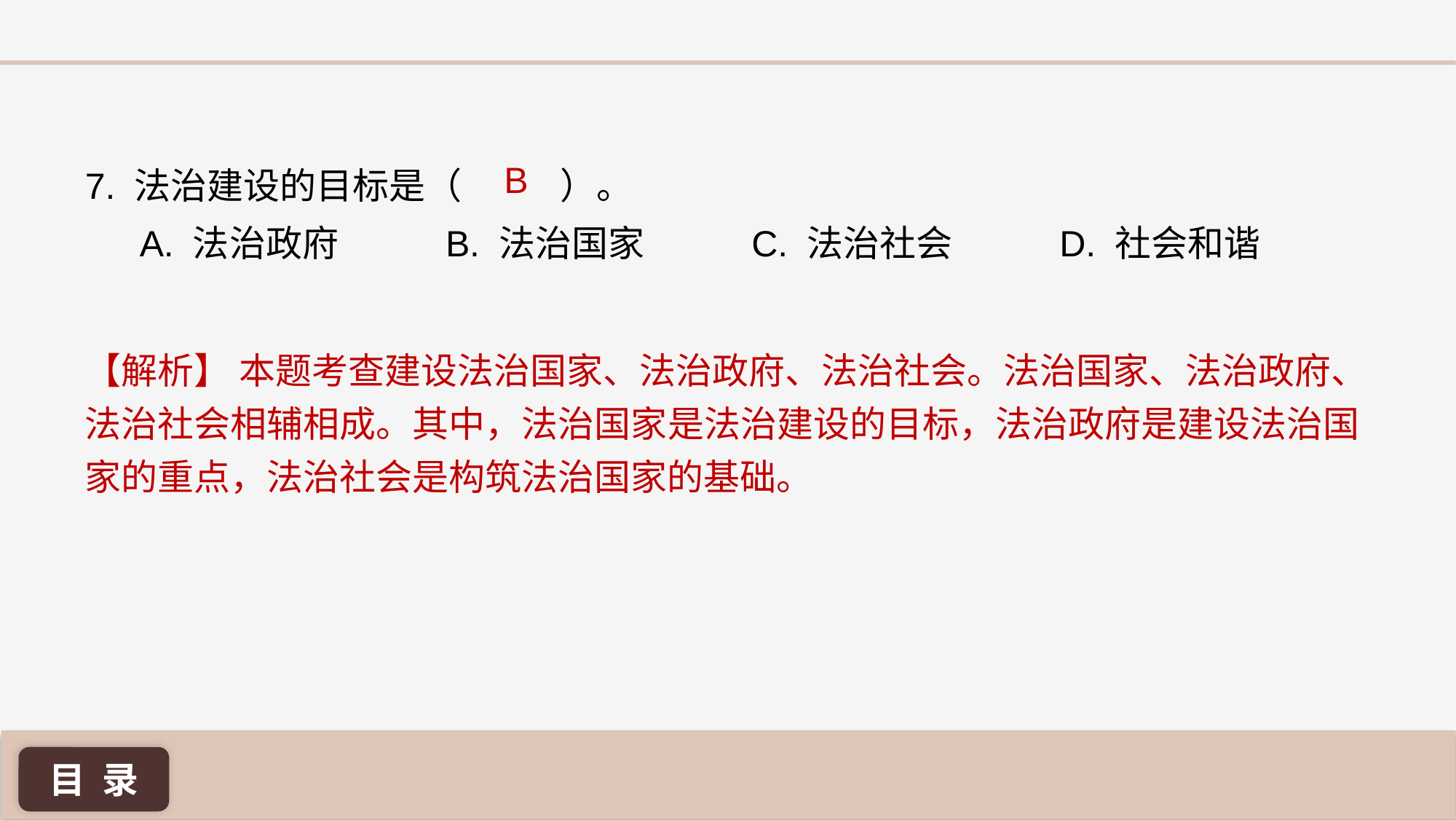

B
7. 法治建设的目标是（            ）。
A. 法治政府            B. 法治国家            C. 法治社会            D. 社会和谐
【解析】 本题考查建设法治国家、法治政府、法治社会。法治国家、法治政府、法治社会相辅相成。其中，法治国家是法治建设的目标，法治政府是建设法治国家的重点，法治社会是构筑法治国家的基础。